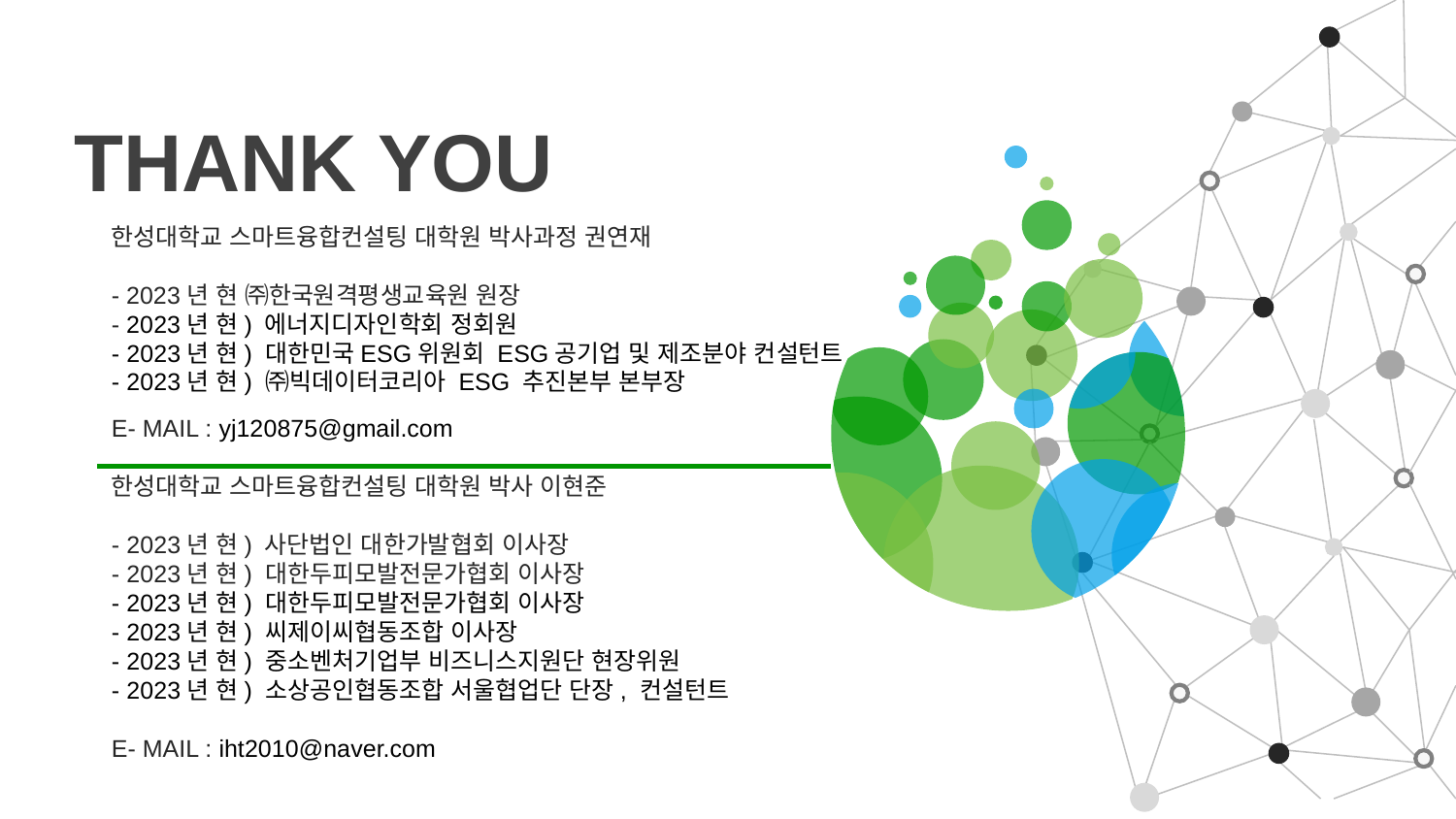

THANK YOU

한성대학교 스마트융합컨설팅 대학원 박사과정 권연재

- 2023년 현 ㈜한국원격평생교육원 원장
- 2023년 현) 에너지디자인학회 정회원
- 2023년 현) 대한민국ESG위원회 ESG공기업 및 제조분야 컨설턴트
- 2023년 현) ㈜빅데이터코리아 ESG 추진본부 본부장
E- mail : yj120875@gmail.com
한성대학교 스마트융합컨설팅 대학원 박사 이현준

- 2023년 현) 사단법인 대한가발협회 이사장
- 2023년 현) 대한두피모발전문가협회 이사장
- 2023년 현) 대한두피모발전문가협회 이사장
- 2023년 현) 씨제이씨협동조합 이사장
- 2023년 현) 중소벤처기업부 비즈니스지원단 현장위원
- 2023년 현) 소상공인협동조합 서울협업단 단장, 컨설턴트

E- mail : iht2010@naver.com